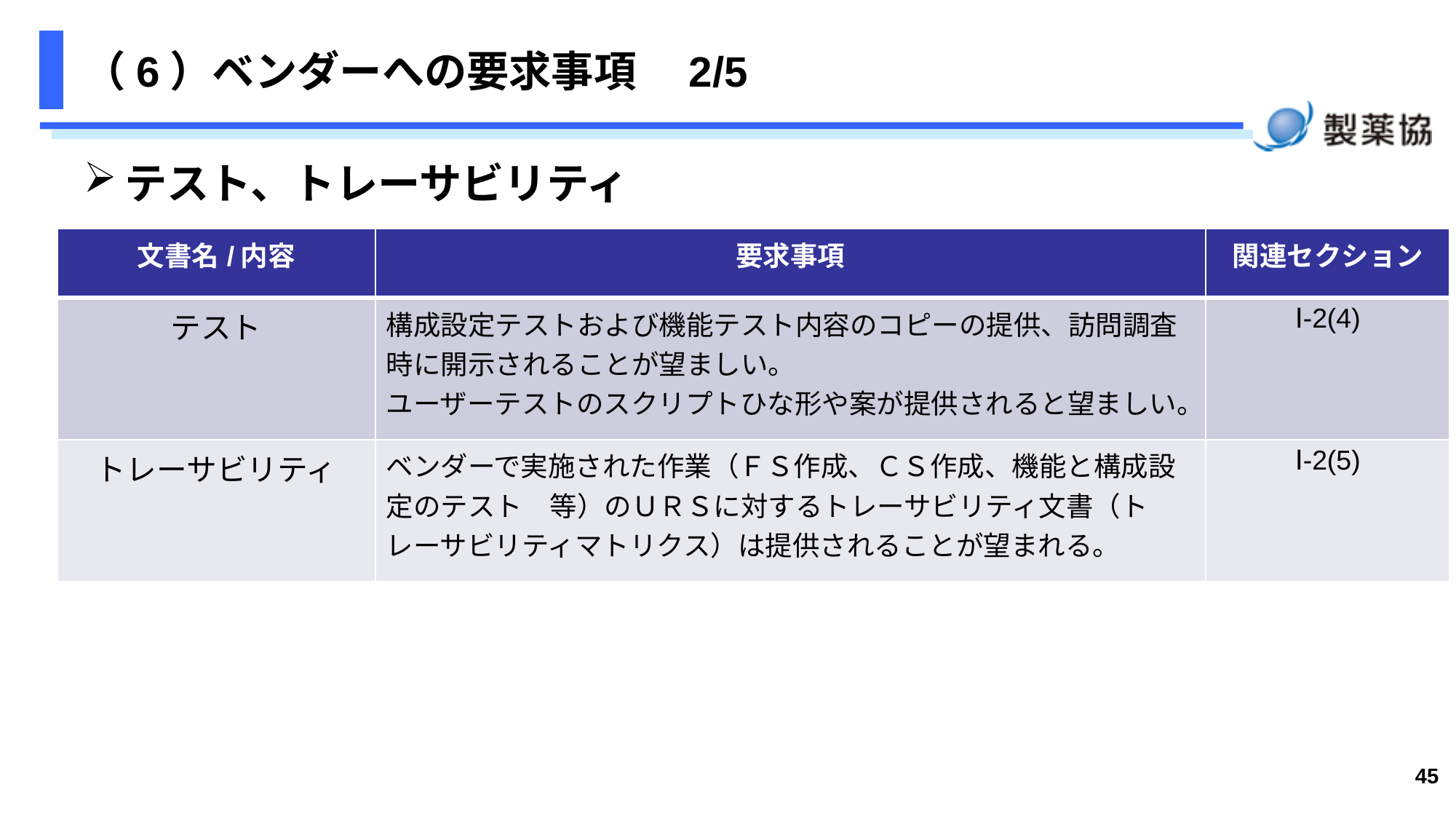

# （6）ベンダーへの要求事項　2/5
テスト、トレーサビリティ

仕様検討段階
| 文書名/内容 | 要求事項 | 関連セクション |
| --- | --- | --- |
| テスト | 構成設定テストおよび機能テスト内容のコピーの提供、訪問調査時に開示されることが望ましい。 ユーザーテストのスクリプトひな形や案が提供されると望ましい。 | Ⅰ-2(4) |
| トレーサビリティ | ベンダーで実施された作業（ＦＳ作成、ＣＳ作成、機能と構成設定のテスト　等）のＵＲＳに対するトレーサビリティ文書（トレーサビリティマトリクス）は提供されることが望まれる。 | Ⅰ-2(5) |
45